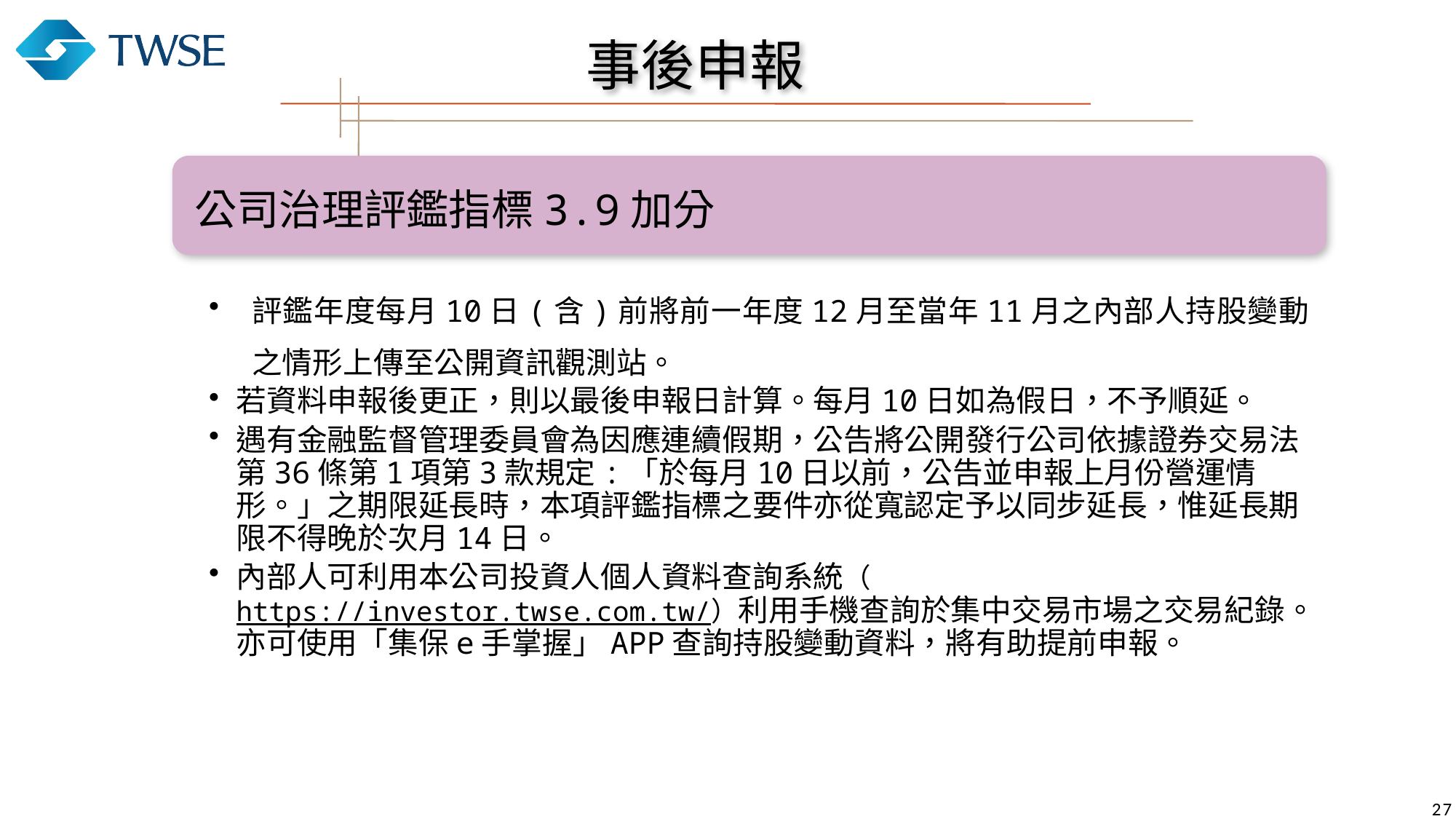

事後申報
公司治理評鑑指標3.9加分
評鑑年度每月10日(含)前將前一年度12月至當年11月之內部人持股變動之情形上傳至公開資訊觀測站。
若資料申報後更正，則以最後申報日計算。每月10日如為假日，不予順延。
遇有金融監督管理委員會為因應連續假期，公告將公開發行公司依據證券交易法第36條第1項第3款規定:「於每月10日以前，公告並申報上月份營運情形。」之期限延長時，本項評鑑指標之要件亦從寬認定予以同步延長，惟延長期限不得晚於次月14日。
內部人可利用本公司投資人個人資料查詢系統（https://investor.twse.com.tw/）利用手機查詢於集中交易市場之交易紀錄。亦可使用「集保e手掌握」APP查詢持股變動資料，將有助提前申報。
27